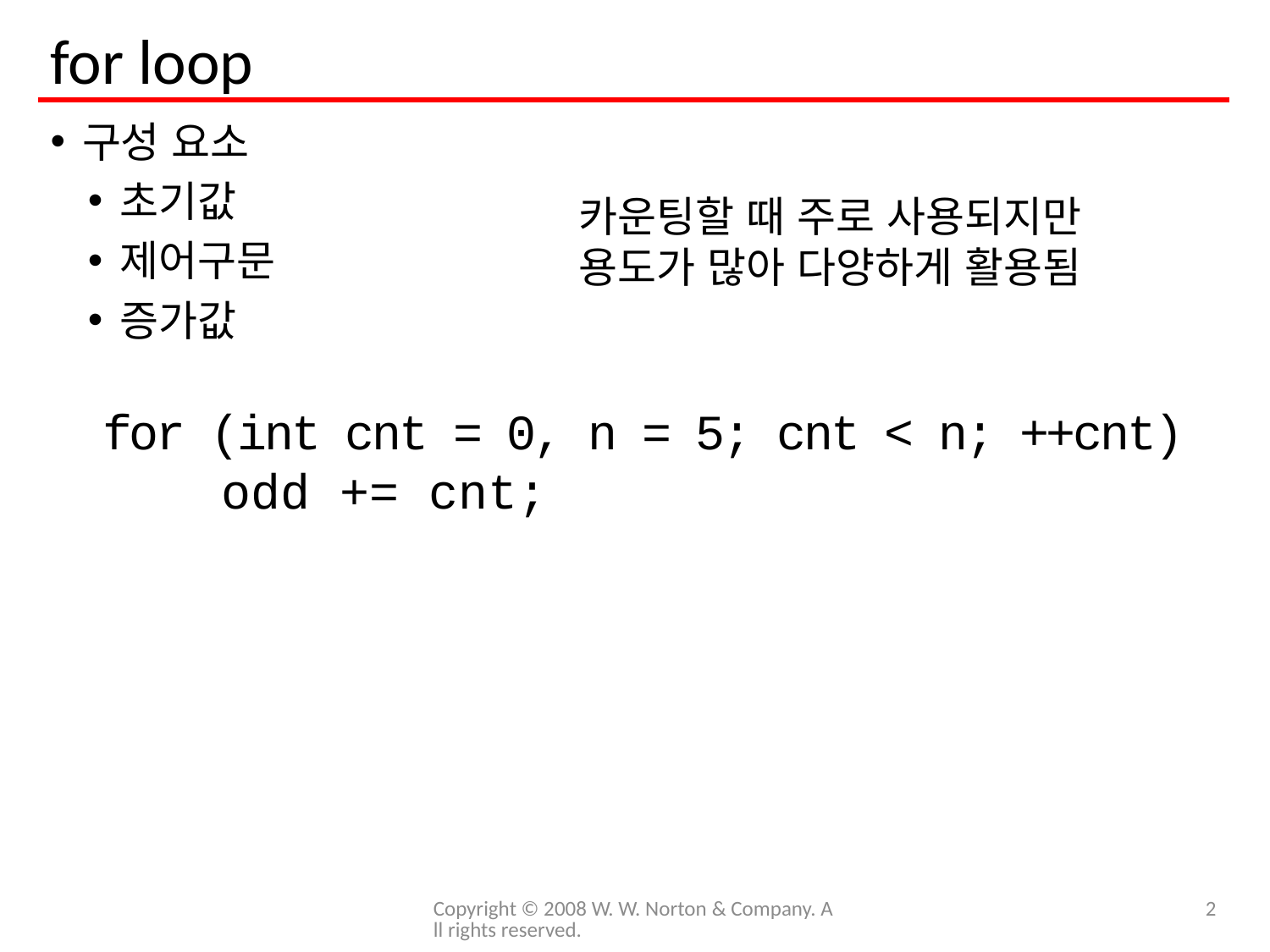

# for loop
구성 요소
초기값
제어구문
증가값
카운팅할 때 주로 사용되지만
용도가 많아 다양하게 활용됨
for (int cnt = 0, n = 5; cnt < n; ++cnt)
    odd += cnt;
Copyright © 2008 W. W. Norton & Company. All rights reserved.
2